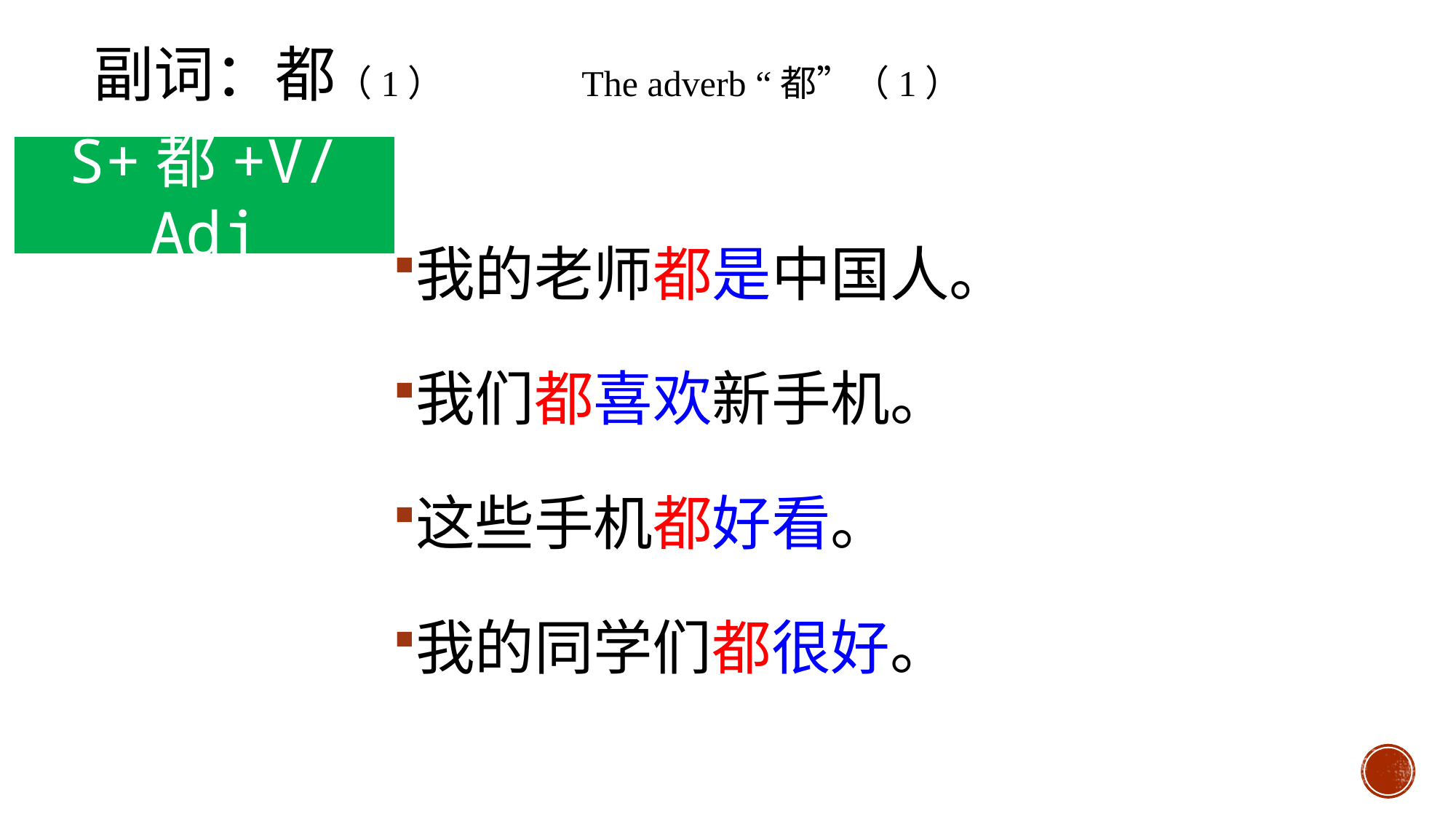

副词：都（1）         The adverb “都”（1）
S+都+V/Adj
我的老师都是中国人。
我们都喜欢新手机。
这些手机都好看。
我的同学们都很好。